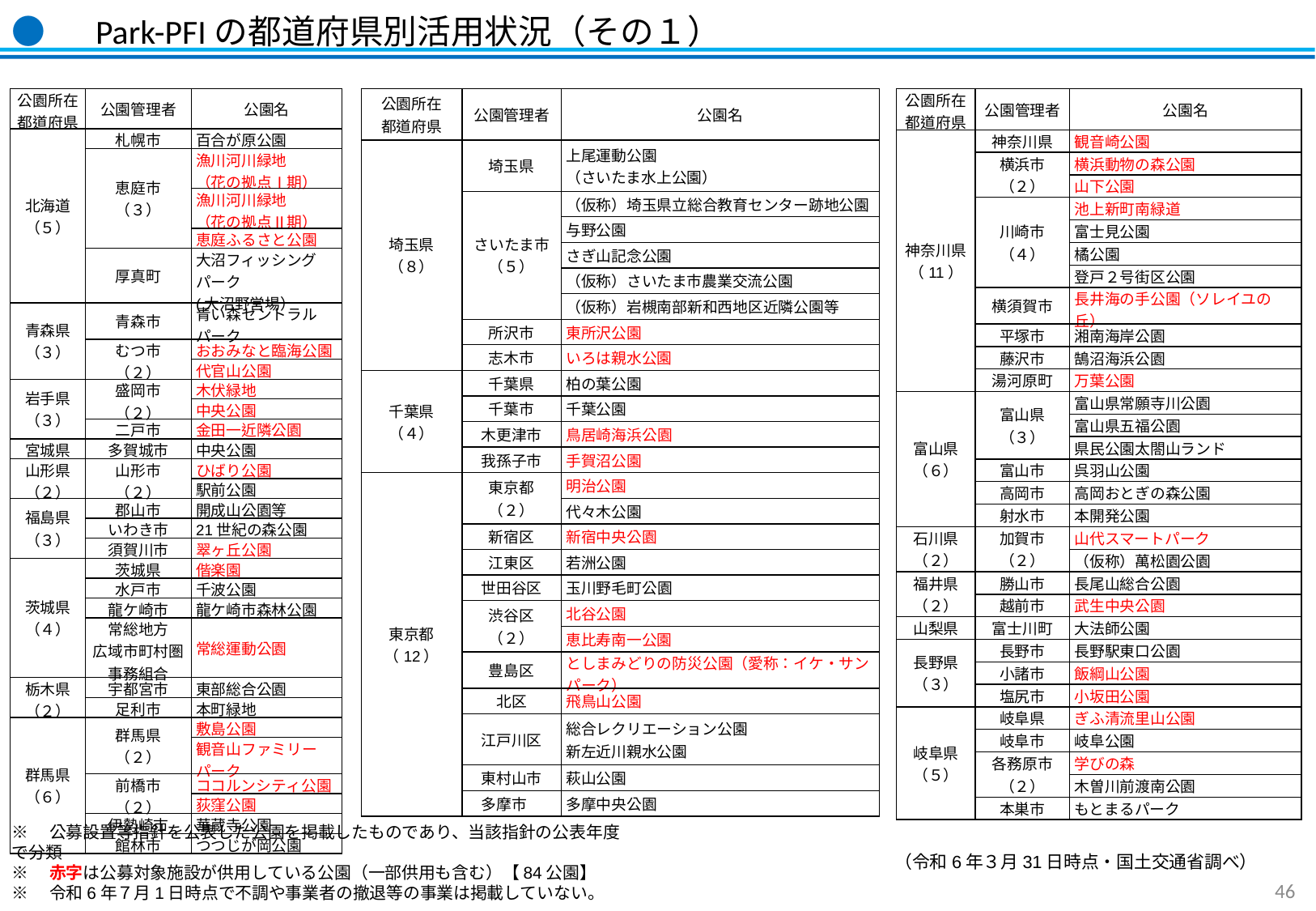

●　Park-PFIの都道府県別活用状況（その１）

| 公園所在 都道府県 | 公園管理者 | 公園名 |
| --- | --- | --- |
| 北海道 （５） | 札幌市 | 百合が原公園 |
| 北海道 | 恵庭市 （３） | 漁川河川緑地 （花の拠点Ⅰ期） |
| 北海道 | 恵庭市 | 漁川河川緑地 （花の拠点Ⅱ期） |
| 北海道 | 恵庭市 | 恵庭ふるさと公園 |
| 北海道 | 厚真町 | 大沼フィッシングパーク (大沼野営場） |
| 青森県 （３） | 青森市 | 青い森セントラルパーク |
| 青森県 | むつ市 （２） | おおみなと臨海公園 |
| 青森県 | むつ市 | 代官山公園 |
| 岩手県 （３） | 盛岡市 （２） | 木伏緑地 |
| 岩手県 | 盛岡市 | 中央公園 |
| 岩手県 | 二戸市 | 金田一近隣公園 |
| 宮城県 | 多賀城市 | 中央公園 |
| 山形県 （２） | 山形市 （２） | ひばり公園 |
| 山形県 | 山形市 | 駅前公園 |
| 福島県 （３） | 郡山市 | 開成山公園等 |
| 福島県 | いわき市 | 21世紀の森公園 |
| 福島県 | 須賀川市 | 翠ヶ丘公園 |
| 茨城県 （４） | 茨城県 | 偕楽園 |
| 茨城県 | 水戸市 | 千波公園 |
| 茨城県 | 龍ケ崎市 | 龍ケ崎市森林公園 |
| 茨城県 | 常総地方 広域市町村圏 事務組合 | 常総運動公園 |
| 栃木県 （２） | 宇都宮市 | 東部総合公園 |
| 栃木県 | 足利市 | 本町緑地 |
| 群馬県 （６） | 群馬県 （２） | 敷島公園 |
| 群馬県 | 群馬県 | 観音山ファミリーパーク |
| 群馬県 | 前橋市 （２） | ココルンシティ公園 |
| 群馬県 | 前橋市 | 荻窪公園 |
| 群馬県 | 伊勢崎市 | 華蔵寺公園 |
| 群馬県 | 館林市 | つつじが岡公園 |
| 公園所在 都道府県 | 公園管理者 | 公園名 |
| --- | --- | --- |
| 埼玉県 （８） | 埼玉県 | 上尾運動公園 （さいたま水上公園） |
| 埼玉県 | さいたま市 （５） | （仮称）埼玉県立総合教育センター跡地公園 |
| 埼玉県 | さいたま市 | 与野公園 |
| 埼玉県 | さいたま市 | さぎ山記念公園 |
| 埼玉県 | さいたま市 | （仮称）さいたま市農業交流公園 |
| 埼玉県 | さいたま市 | （仮称）岩槻南部新和西地区近隣公園等 |
| 埼玉県 | 所沢市 | 東所沢公園 |
| 埼玉県 | 志木市 | いろは親水公園 |
| 千葉県 （４） | 千葉県 | 柏の葉公園 |
| 千葉県 | 千葉市 | 千葉公園 |
| 千葉県 | 木更津市 | 鳥居崎海浜公園 |
| 千葉県 | 我孫子市 | 手賀沼公園 |
| 東京都 （12） | 東京都 （２） | 明治公園 |
| 東京都 | 東京都 | 代々木公園 |
| 東京都 | 新宿区 | 新宿中央公園 |
| 東京都 | 江東区 | 若洲公園 |
| 東京都 | 世田谷区 | 玉川野毛町公園 |
| 東京都 | 渋谷区 （２） | 北谷公園 |
| 東京都 | 渋谷区 | 恵比寿南一公園 |
| 東京都 | 豊島区 | としまみどりの防災公園（愛称：イケ・サンパーク） |
| 東京都 | 北区 | 飛鳥山公園 |
| 東京都 | 江戸川区 | 総合レクリエーション公園 新左近川親水公園 |
| 東京都 | 東村山市 | 萩山公園 |
| 東京都 | 多摩市 | 多摩中央公園 |
| 公園所在 都道府県 | 公園管理者 | 公園名 |
| --- | --- | --- |
| 神奈川県 （11） | 神奈川県 | 観音崎公園 |
| 神奈川県 | 横浜市 （２） | 横浜動物の森公園 |
| 神奈川県 | 横浜市 | 山下公園 |
| 神奈川県 | 川崎市 （４） | 池上新町南緑道 |
| 神奈川県 | 川崎市 | 富士見公園 |
| 神奈川県 | 川崎市 | 橘公園 |
| 神奈川県 | 川崎市 | 登戸２号街区公園 |
| 神奈川県 | 横須賀市 | 長井海の手公園（ソレイユの丘） |
| 神奈川県 | 平塚市 | 湘南海岸公園 |
| 神奈川県 | 藤沢市 | 鵠沼海浜公園 |
| 神奈川県 | 湯河原町 | 万葉公園 |
| 富山県 （６） | 富山県 （３） | 富山県常願寺川公園 |
| 富山県 | 富山県 | 富山県五福公園 |
| 富山県 | 富山県 | 県民公園太閤山ランド |
| 富山県 | 富山市 | 呉羽山公園 |
| 富山県 | 高岡市 | 高岡おとぎの森公園 |
| 富山県 | 射水市 | 本開発公園 |
| 石川県 （２） | 加賀市 （２） | 山代スマートパーク |
| 石川県 | 加賀市 | （仮称）萬松園公園 |
| 福井県 （２） | 勝山市 | 長尾山総合公園 |
| 福井県 | 越前市 | 武生中央公園 |
| 山梨県 | 富士川町 | 大法師公園 |
| 長野県 （３） | 長野市 | 長野駅東口公園 |
| 長野県 | 小諸市 | 飯綱山公園 |
| 長野県 | 塩尻市 | 小坂田公園 |
| 岐阜県 （５） | 岐阜県 | ぎふ清流里山公園 |
| 岐阜県 | 岐阜市 | 岐阜公園 |
| 岐阜県 | 各務原市 （２） | 学びの森 |
| 岐阜県 | 各務原市 | 木曽川前渡南公園 |
| 岐阜県 | 本巣市 | もとまるパーク |
※　公募設置等指針を公表した公園を掲載したものであり、当該指針の公表年度で分類
※　赤字は公募対象施設が供用している公園（一部供用も含む）【84公園】
※　令和6年７月1日時点で不調や事業者の撤退等の事業は掲載していない。
（令和6年３月31日時点・国土交通省調べ）
46